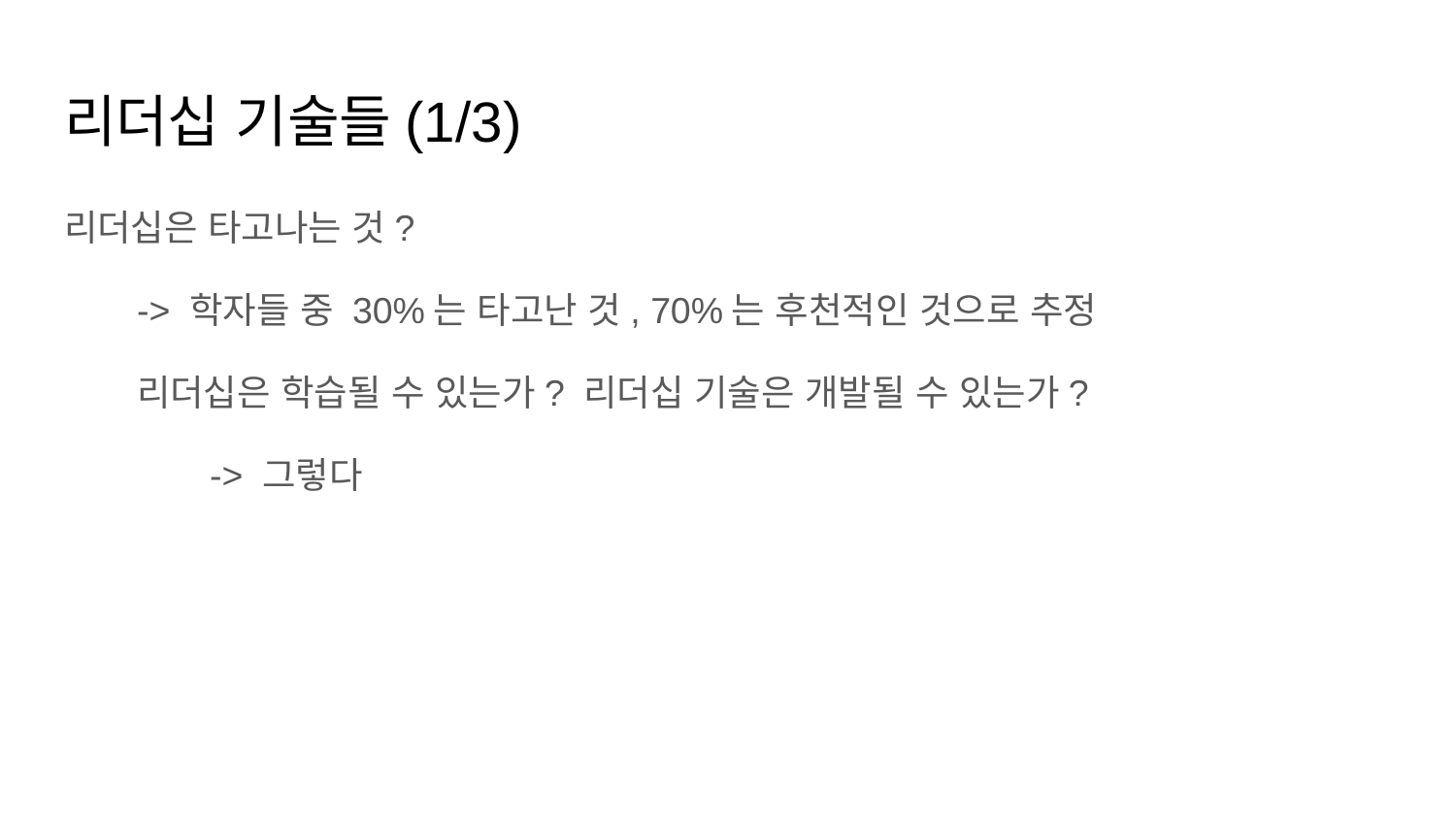

# 리더십 기술들(1/3)
리더십은 타고나는 것?
-> 학자들 중 30%는 타고난 것, 70%는 후천적인 것으로 추정
리더십은 학습될 수 있는가? 리더십 기술은 개발될 수 있는가?
	-> 그렇다